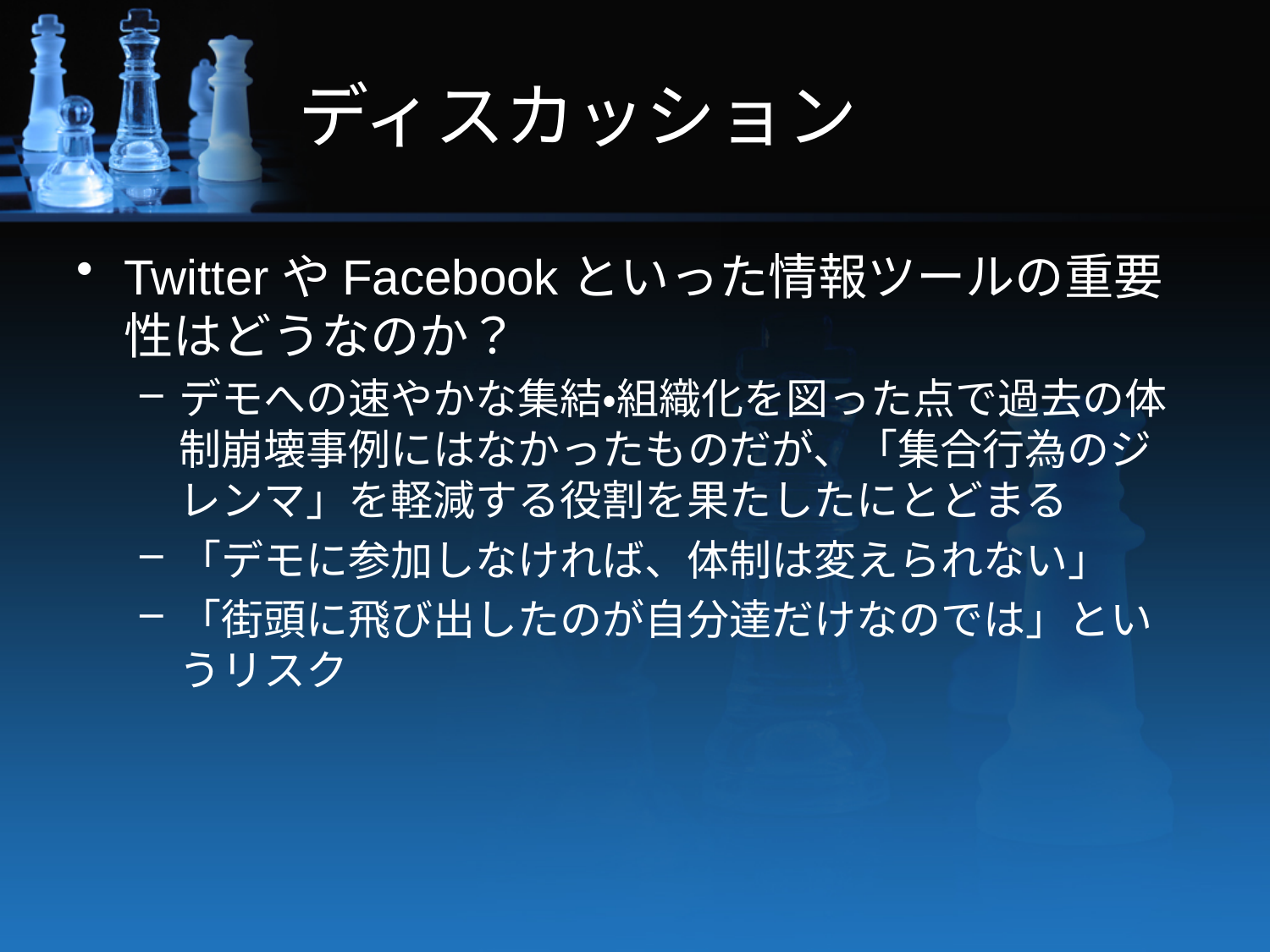

# ディスカッション
TwitterやFacebookといった情報ツールの重要性はどうなのか？
デモへの速やかな集結・組織化を図った点で過去の体制崩壊事例にはなかったものだが、「集合行為のジレンマ」を軽減する役割を果たしたにとどまる
「デモに参加しなければ、体制は変えられない」
「街頭に飛び出したのが自分達だけなのでは」というリスク